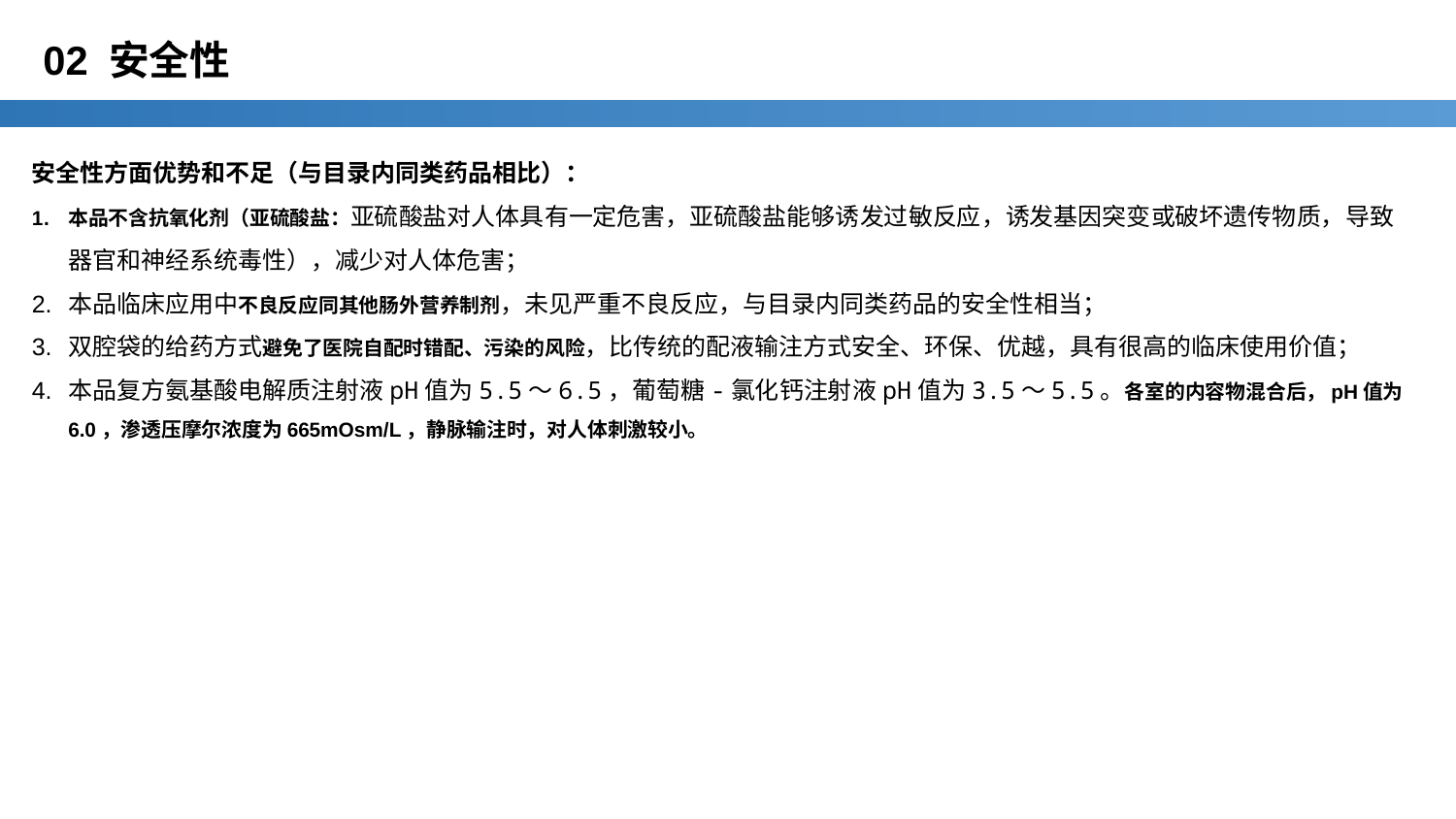

# 02 安全性
安全性方面优势和不足（与目录内同类药品相比）：
本品不含抗氧化剂（亚硫酸盐：亚硫酸盐对人体具有一定危害，亚硫酸盐能够诱发过敏反应，诱发基因突变或破坏遗传物质，导致器官和神经系统毒性），减少对人体危害；
本品临床应用中不良反应同其他肠外营养制剂，未见严重不良反应，与目录内同类药品的安全性相当；
双腔袋的给药方式避免了医院自配时错配、污染的风险，比传统的配液输注方式安全、环保、优越，具有很高的临床使用价值；
本品复方氨基酸电解质注射液pH值为5.5～6.5，葡萄糖-氯化钙注射液pH值为3.5～5.5。各室的内容物混合后，pH值为6.0，渗透压摩尔浓度为665mOsm/L，静脉输注时，对人体刺激较小。